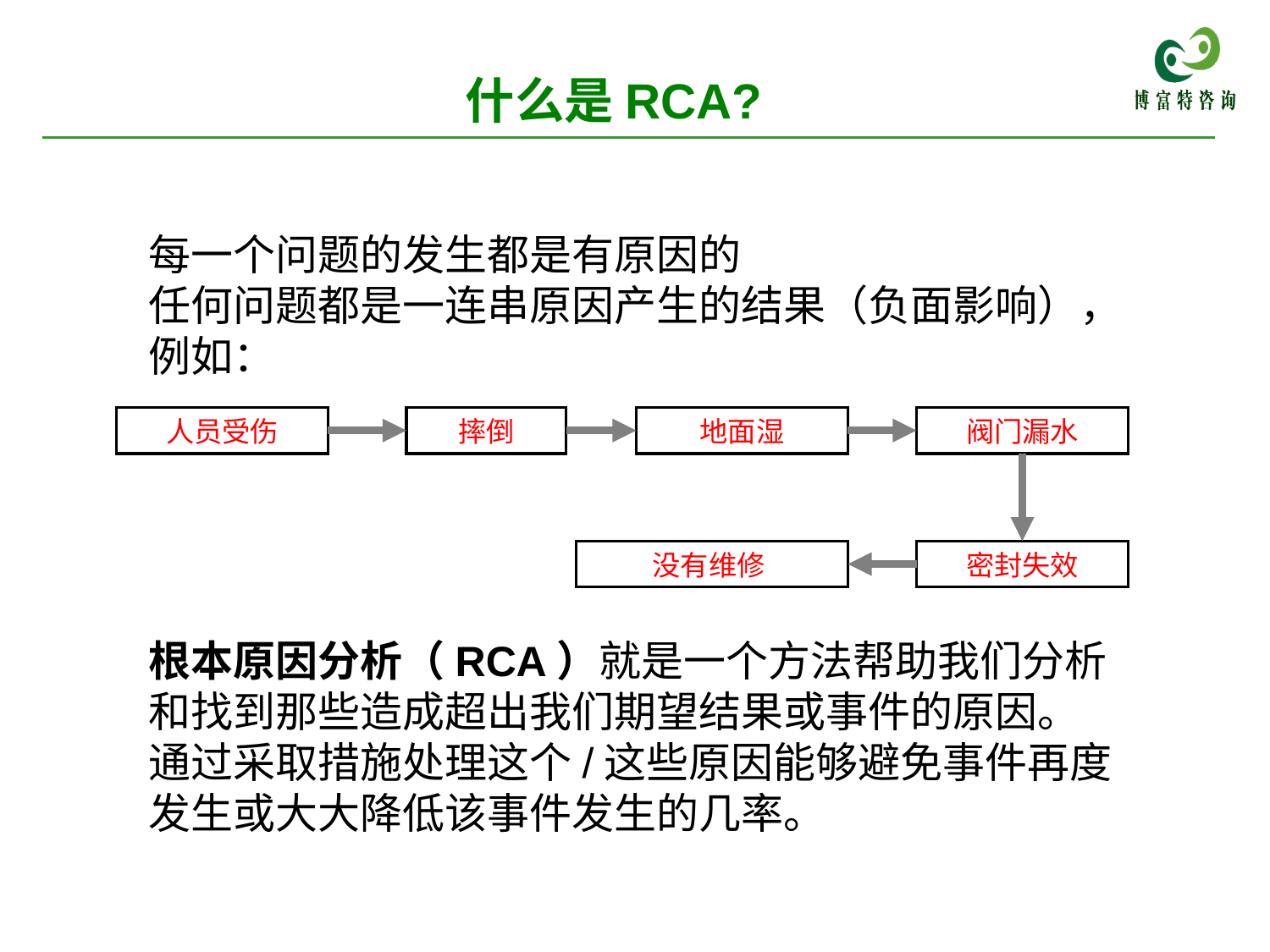

什么是RCA?
每一个问题的发生都是有原因的
任何问题都是一连串原因产生的结果（负面影响），例如：

根本原因分析（RCA）就是一个方法帮助我们分析和找到那些造成超出我们期望结果或事件的原因。
通过采取措施处理这个/这些原因能够避免事件再度发生或大大降低该事件发生的几率。

人员受伤
摔倒
地面湿
阀门漏水
没有维修
密封失效
5